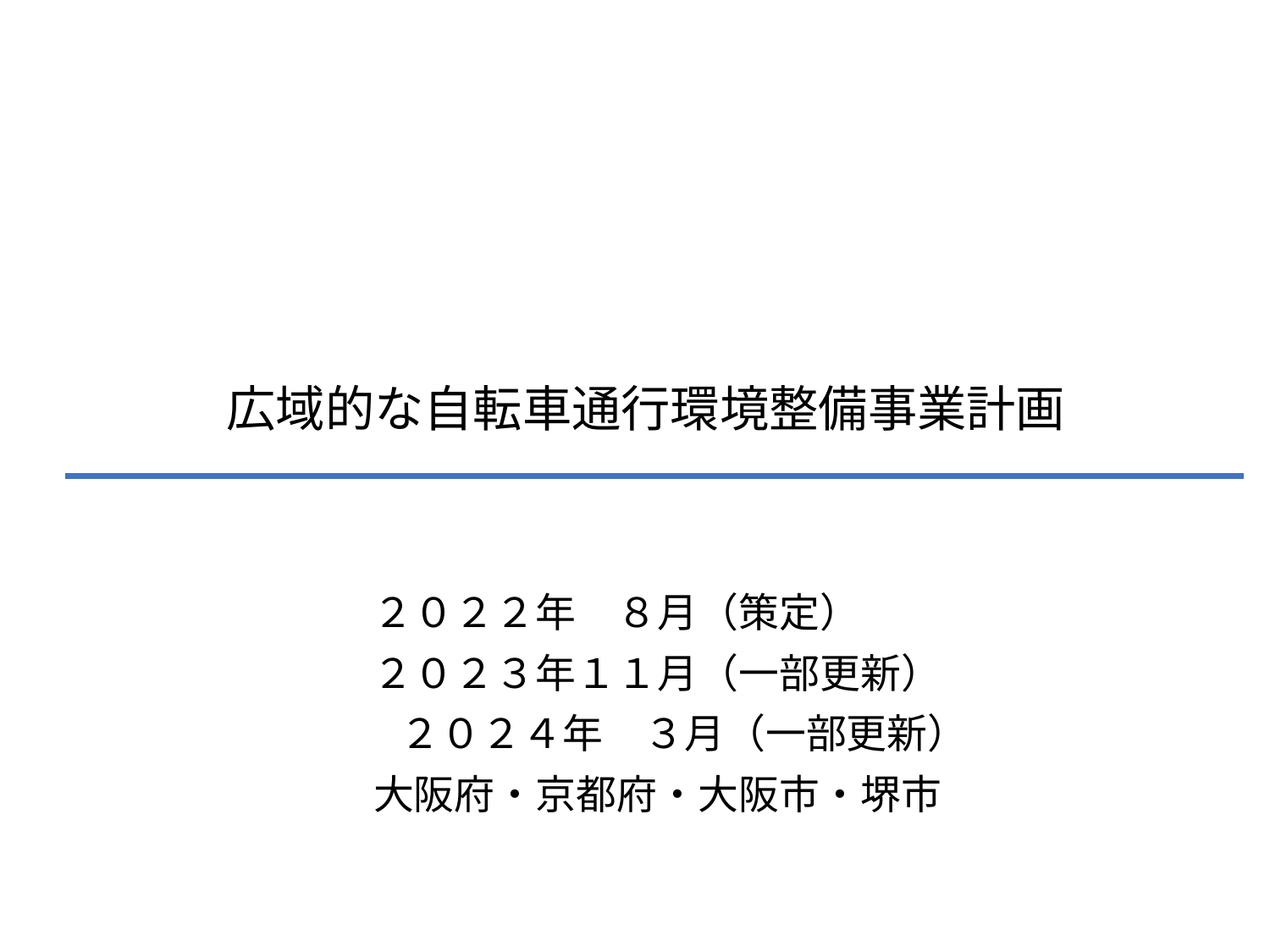

# 広域的な自転車通行環境整備事業計画
                             ２０２２年　８月（策定）
                             ２０２３年１１月（一部更新）
　　  ２０２４年　３月（一部更新）
    大阪府・京都府・大阪市・堺市